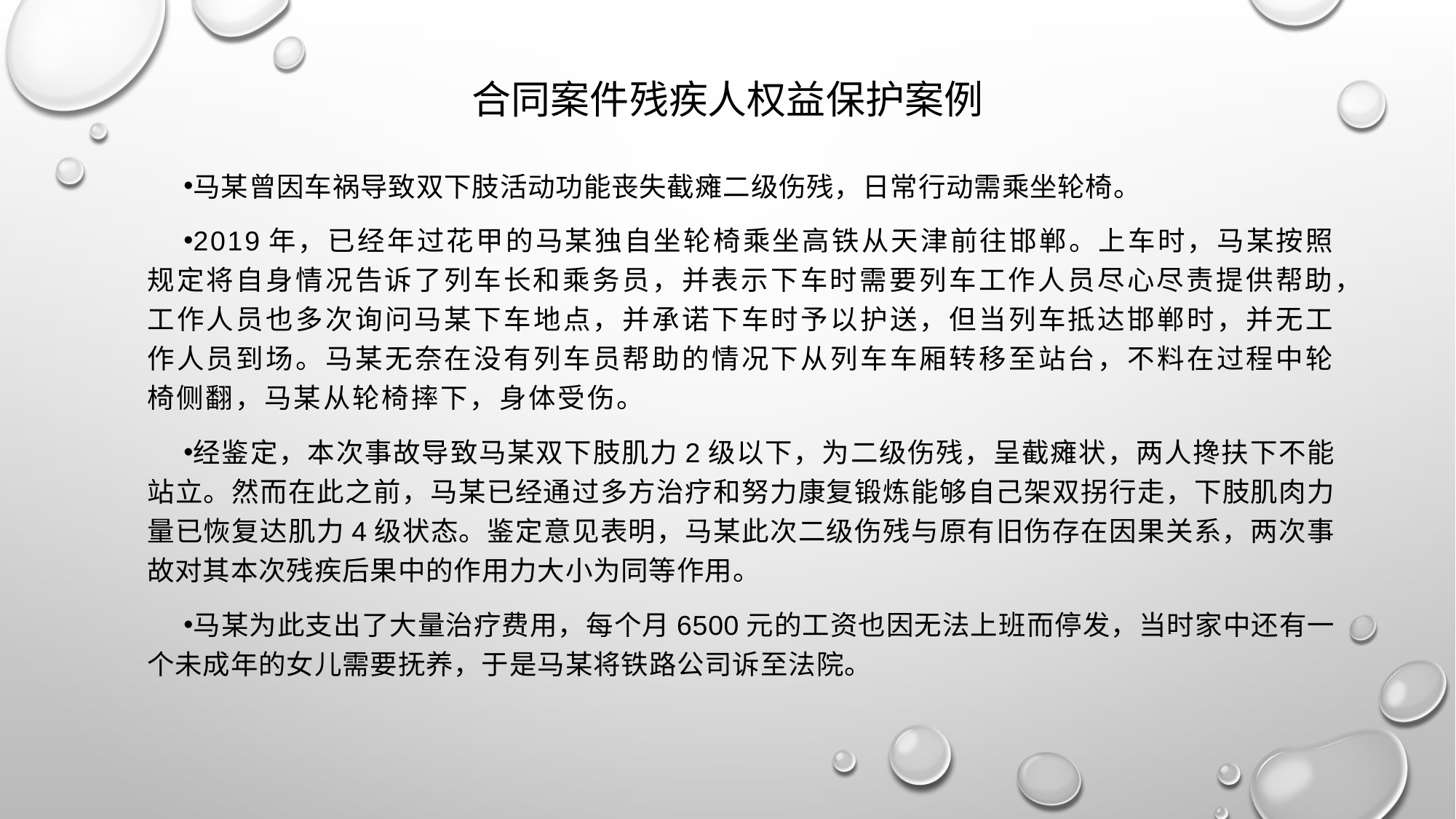

# 合同案件残疾人权益保护案例
马某曾因车祸导致双下肢活动功能丧失截瘫二级伤残，日常行动需乘坐轮椅。
2019年，已经年过花甲的马某独自坐轮椅乘坐高铁从天津前往邯郸。上车时，马某按照规定将自身情况告诉了列车长和乘务员，并表示下车时需要列车工作人员尽心尽责提供帮助，工作人员也多次询问马某下车地点，并承诺下车时予以护送，但当列车抵达邯郸时，并无工作人员到场。马某无奈在没有列车员帮助的情况下从列车车厢转移至站台，不料在过程中轮椅侧翻，马某从轮椅摔下，身体受伤。
经鉴定，本次事故导致马某双下肢肌力2级以下，为二级伤残，呈截瘫状，两人搀扶下不能站立。然而在此之前，马某已经通过多方治疗和努力康复锻炼能够自己架双拐行走，下肢肌肉力量已恢复达肌力4级状态。鉴定意见表明，马某此次二级伤残与原有旧伤存在因果关系，两次事故对其本次残疾后果中的作用力大小为同等作用。
马某为此支出了大量治疗费用，每个月6500元的工资也因无法上班而停发，当时家中还有一个未成年的女儿需要抚养，于是马某将铁路公司诉至法院。